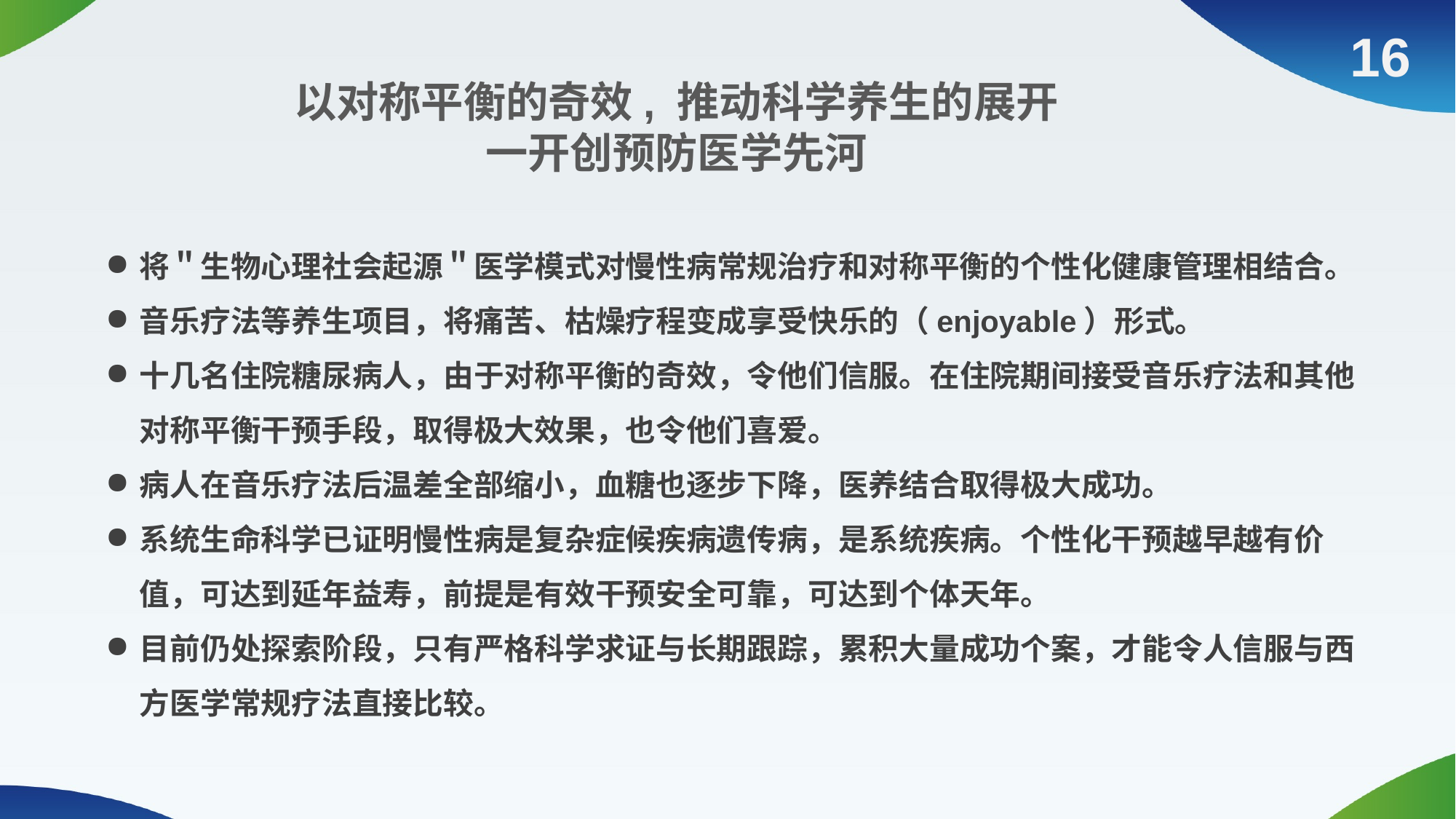

16
以对称平衡的奇效, 推动科学养生的展开
一开创预防医学先河
将＂生物心理社会起源＂医学模式对慢性病常规治疗和对称平衡的个性化健康管理相结合。
音乐疗法等养生项目，将痛苦、枯燥疗程变成享受快乐的（enjoyable）形式。
十几名住院糖尿病人，由于对称平衡的奇效，令他们信服。在住院期间接受音乐疗法和其他对称平衡干预手段，取得极大效果，也令他们喜爱。
病人在音乐疗法后温差全部缩小，血糖也逐步下降，医养结合取得极大成功。
系统生命科学已证明慢性病是复杂症候疾病遗传病，是系统疾病。个性化干预越早越有价值，可达到延年益寿，前提是有效干预安全可靠，可达到个体天年。
目前仍处探索阶段，只有严格科学求证与长期跟踪，累积大量成功个案，才能令人信服与西方医学常规疗法直接比较。